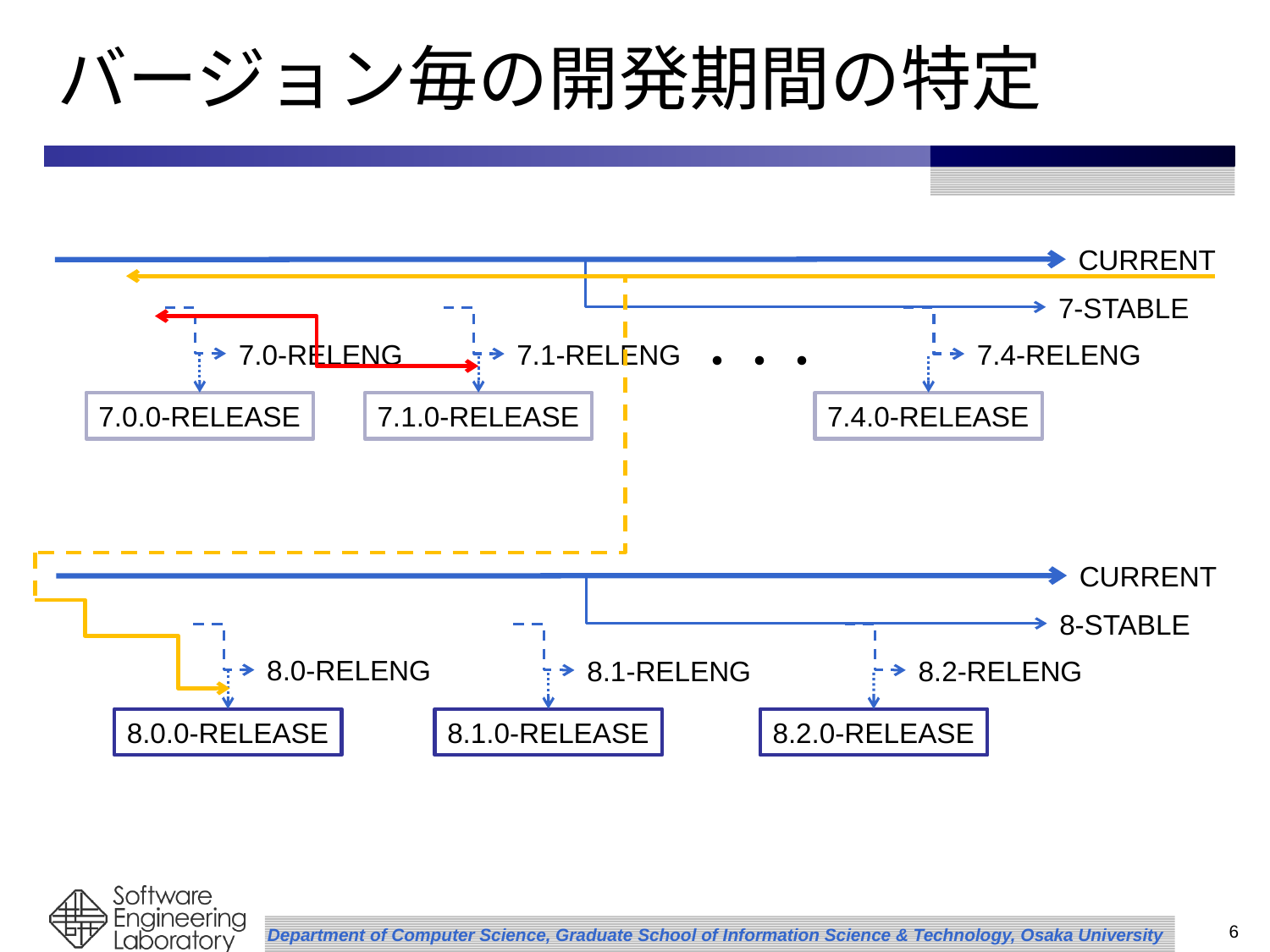

# バージョン毎の開発期間の特定
CURRENT
7-STABLE
・・・
7.0-RELENG
7.4-RELENG
7.1-RELENG
7.0.0-RELEASE
7.1.0-RELEASE
7.4.0-RELEASE
CURRENT
8-STABLE
8.0-RELENG
8.2-RELENG
8.1-RELENG
8.0.0-RELEASE
8.1.0-RELEASE
8.2.0-RELEASE

6